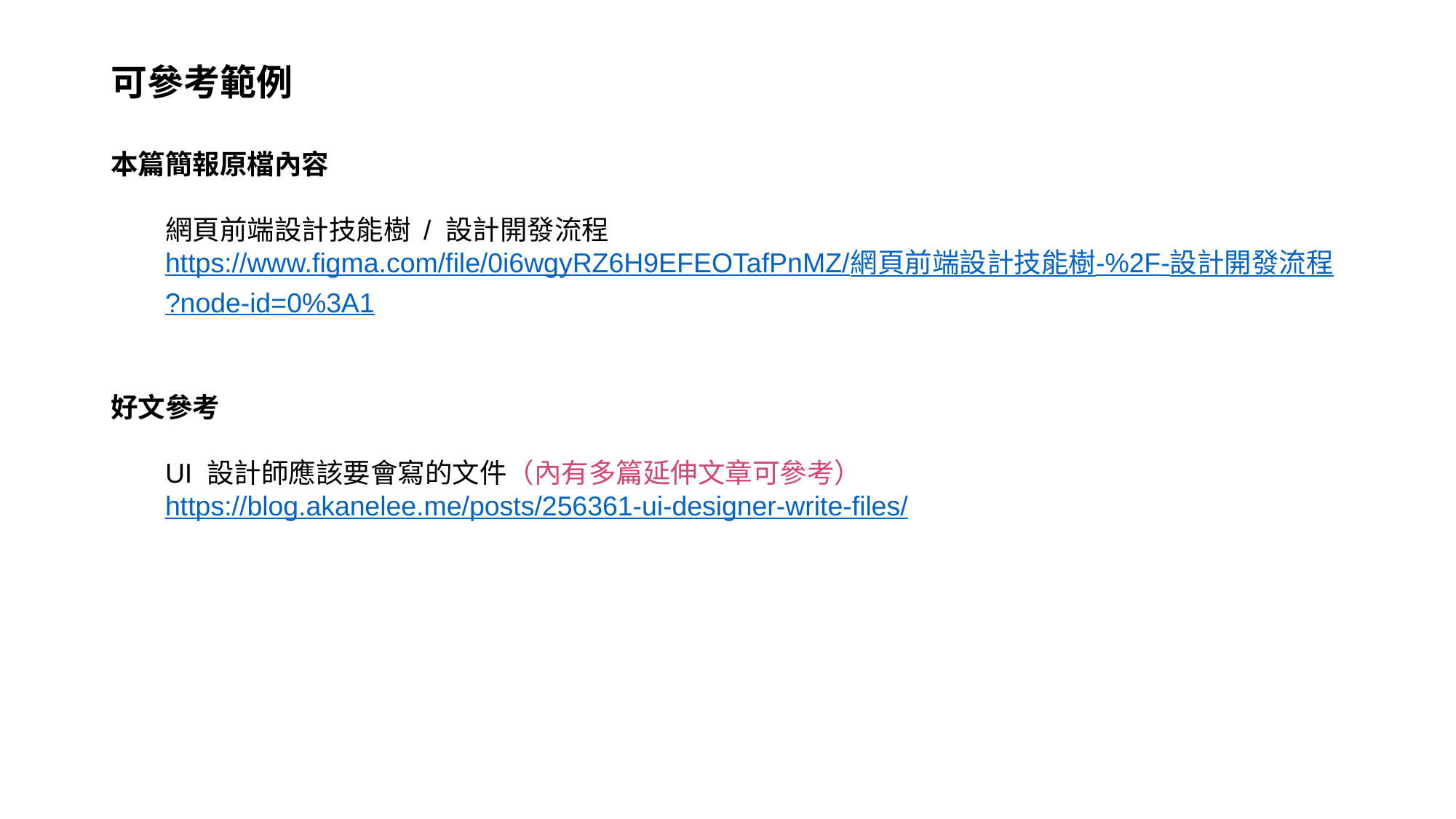

可參考範例
本篇簡報原檔內容

網頁前端設計技能樹 / 設計開發流程
https://www.figma.com/file/0i6wgyRZ6H9EFEOTafPnMZ/網頁前端設計技能樹-%2F-設計開發流程?node-id=0%3A1
好文參考

UI 設計師應該要會寫的文件（內有多篇延伸文章可參考）
https://blog.akanelee.me/posts/256361-ui-designer-write-files/